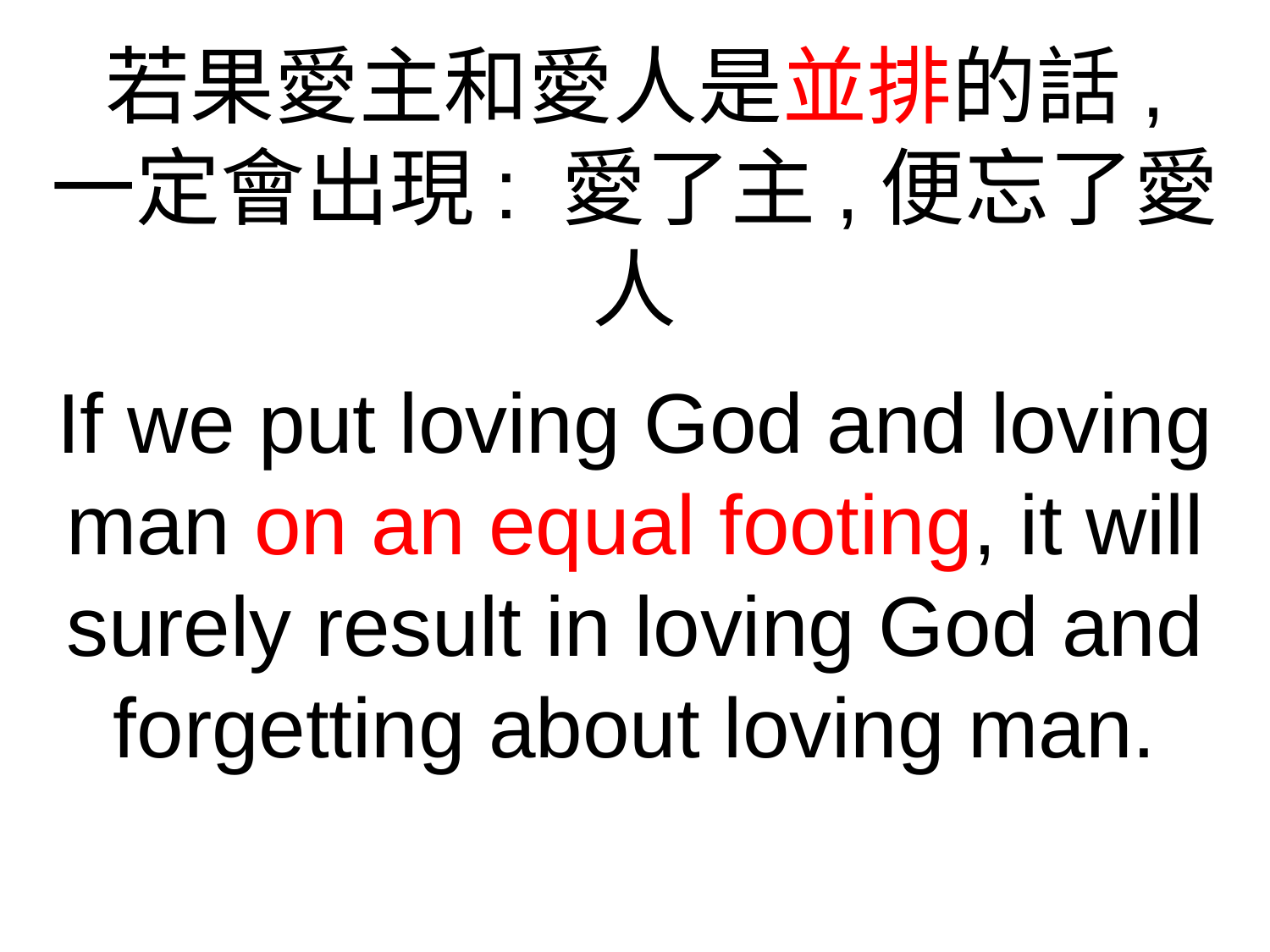

若果愛主和愛人是並排的話,
一定會出現: 愛了主,便忘了愛人
If we put loving God and loving man on an equal footing, it will surely result in loving God and forgetting about loving man.